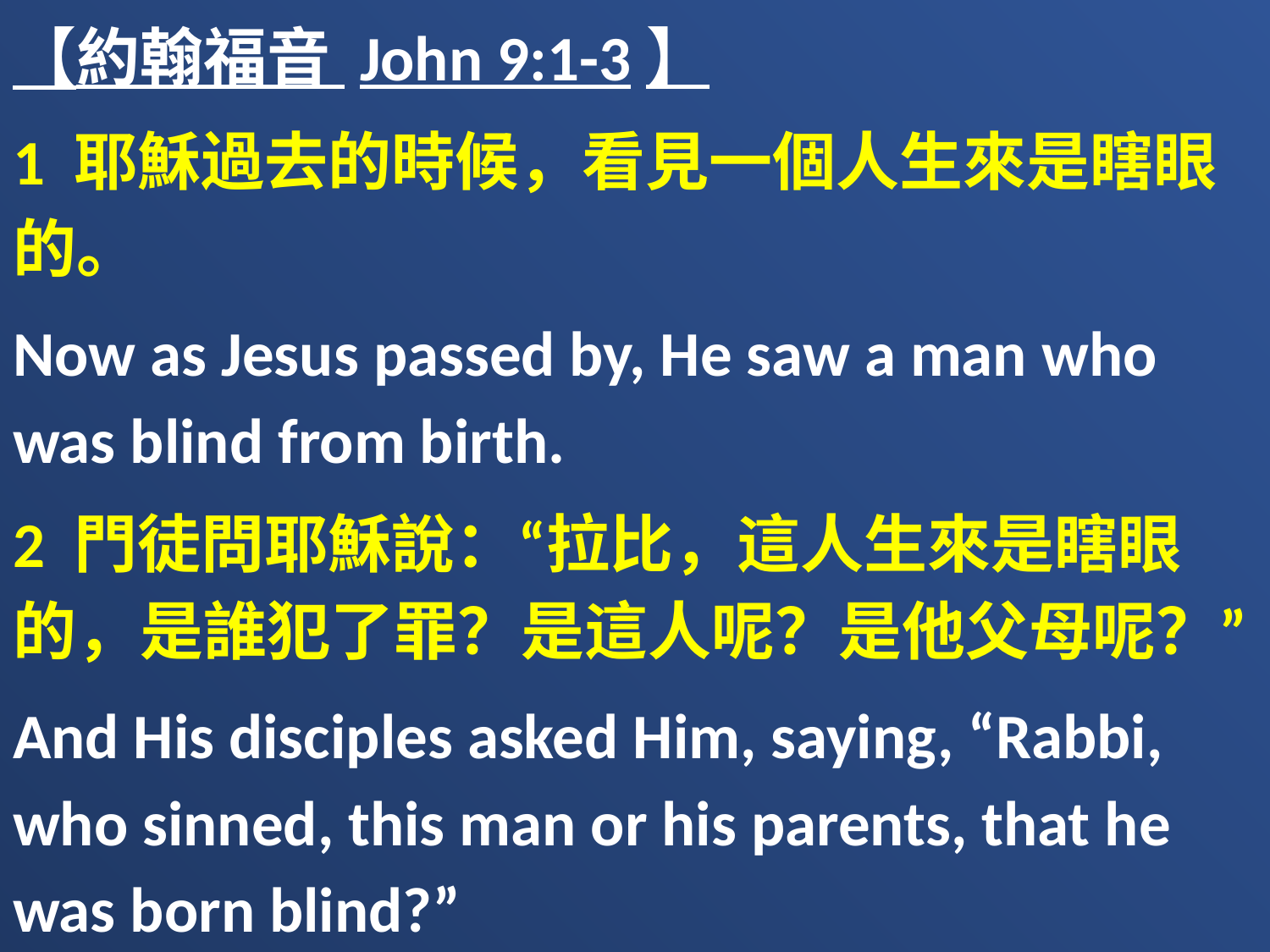

【約翰福音 John 9:1-3】
1 耶穌過去的時候，看見一個人生來是瞎眼的。
Now as Jesus passed by, He saw a man who was blind from birth.
2 門徒問耶穌說：“拉比，這人生來是瞎眼的，是誰犯了罪？是這人呢？是他父母呢？”
And His disciples asked Him, saying, “Rabbi, who sinned, this man or his parents, that he was born blind?”